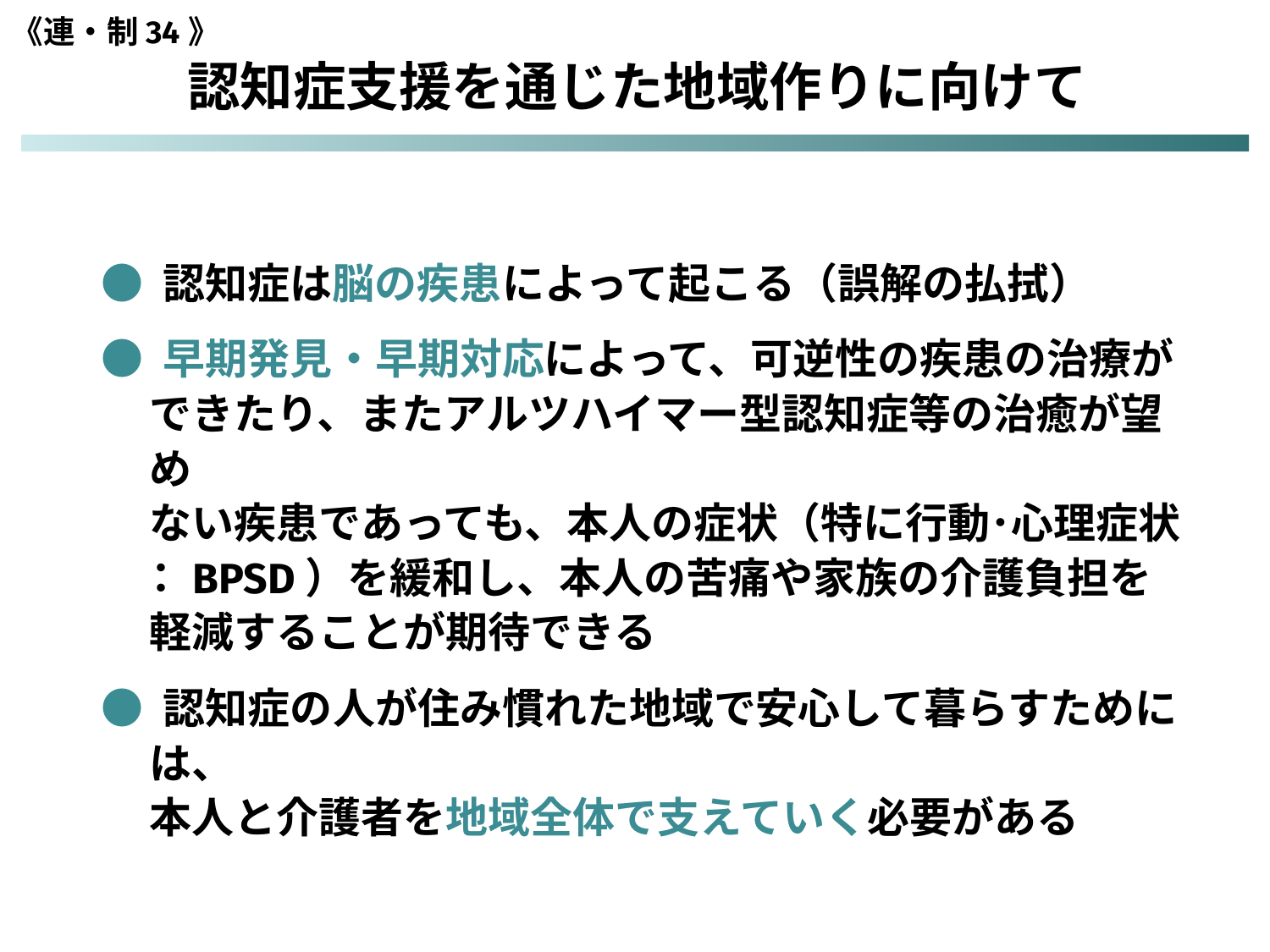

《連・制34》
認知症支援を通じた地域作りに向けて

● 認知症は脳の疾患によって起こる（誤解の払拭）
● 早期発見・早期対応によって、可逆性の疾患の治療が
    できたり、またアルツハイマー型認知症等の治癒が望め
    ない疾患であっても、本人の症状（特に行動･心理症状
   ：BPSD）を緩和し、本人の苦痛や家族の介護負担を
    軽減することが期待できる
● 認知症の人が住み慣れた地域で安心して暮らすためには、
    本人と介護者を地域全体で支えていく必要がある